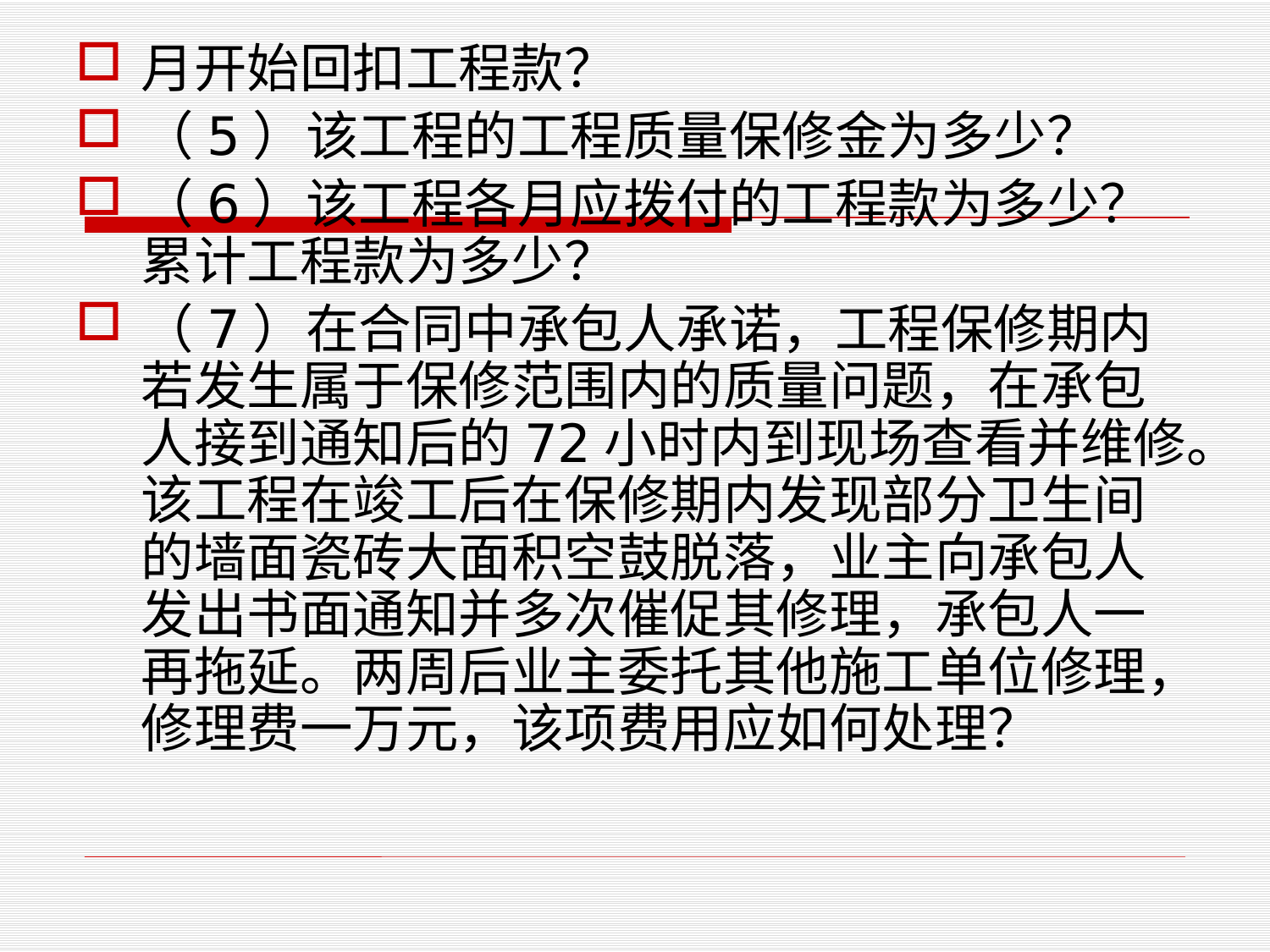

月开始回扣工程款？
（5）该工程的工程质量保修金为多少？
（6）该工程各月应拨付的工程款为多少？累计工程款为多少？
（7）在合同中承包人承诺，工程保修期内若发生属于保修范围内的质量问题，在承包人接到通知后的72小时内到现场查看并维修。该工程在竣工后在保修期内发现部分卫生间的墙面瓷砖大面积空鼓脱落，业主向承包人发出书面通知并多次催促其修理，承包人一再拖延。两周后业主委托其他施工单位修理，修理费一万元，该项费用应如何处理？